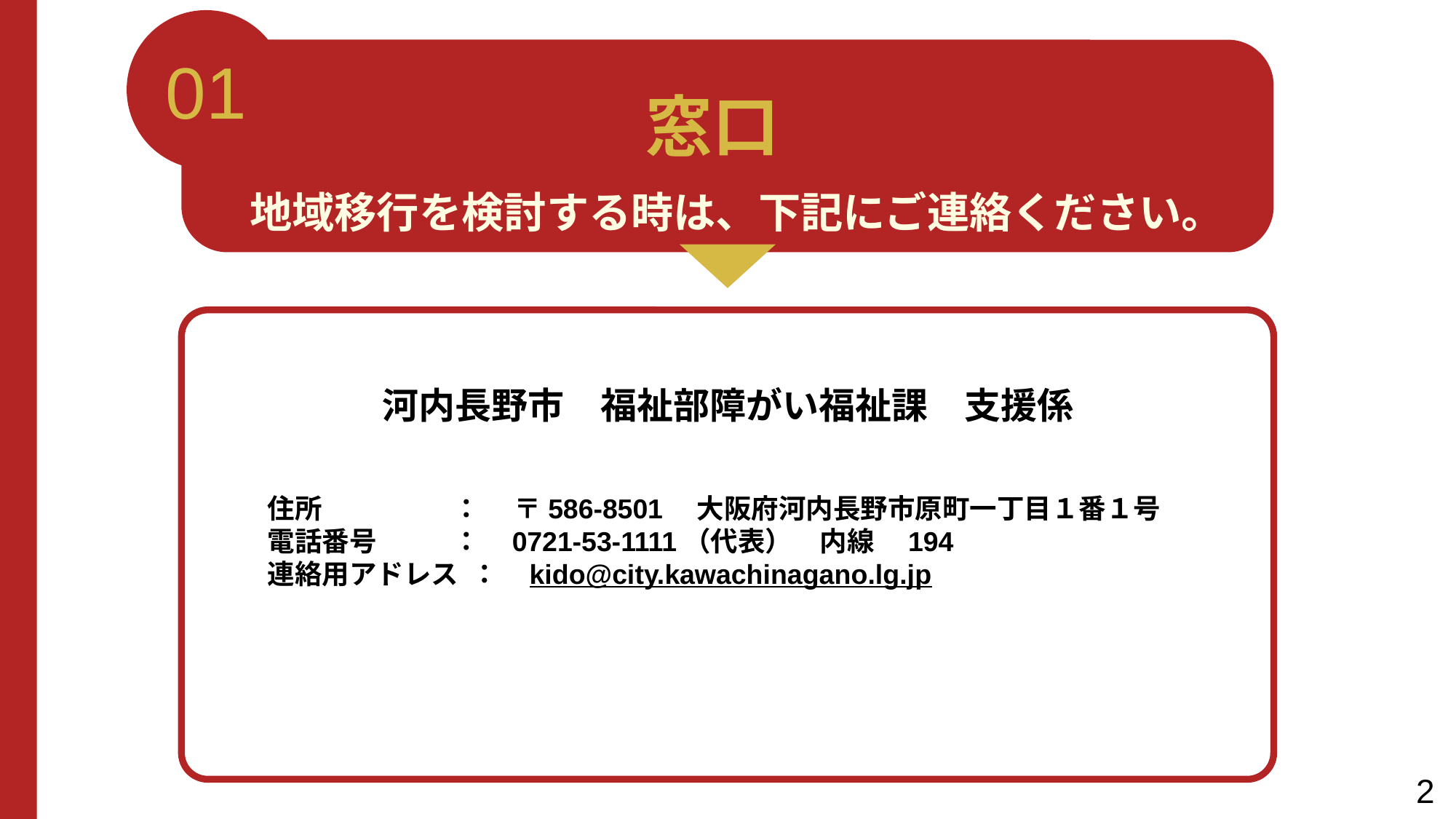

01

窓口
地域移行を検討する時は、下記にご連絡ください。

河内長野市　福祉部障がい福祉課　支援係

　　
　　住所　　 　       ： 　〒586-8501　大阪府河内長野市原町一丁目１番１号
　　電話番号　        ：    0721-53-1111（代表）　内線　194
　　連絡用アドレス  ：    kido@city.kawachinagano.lg.jp